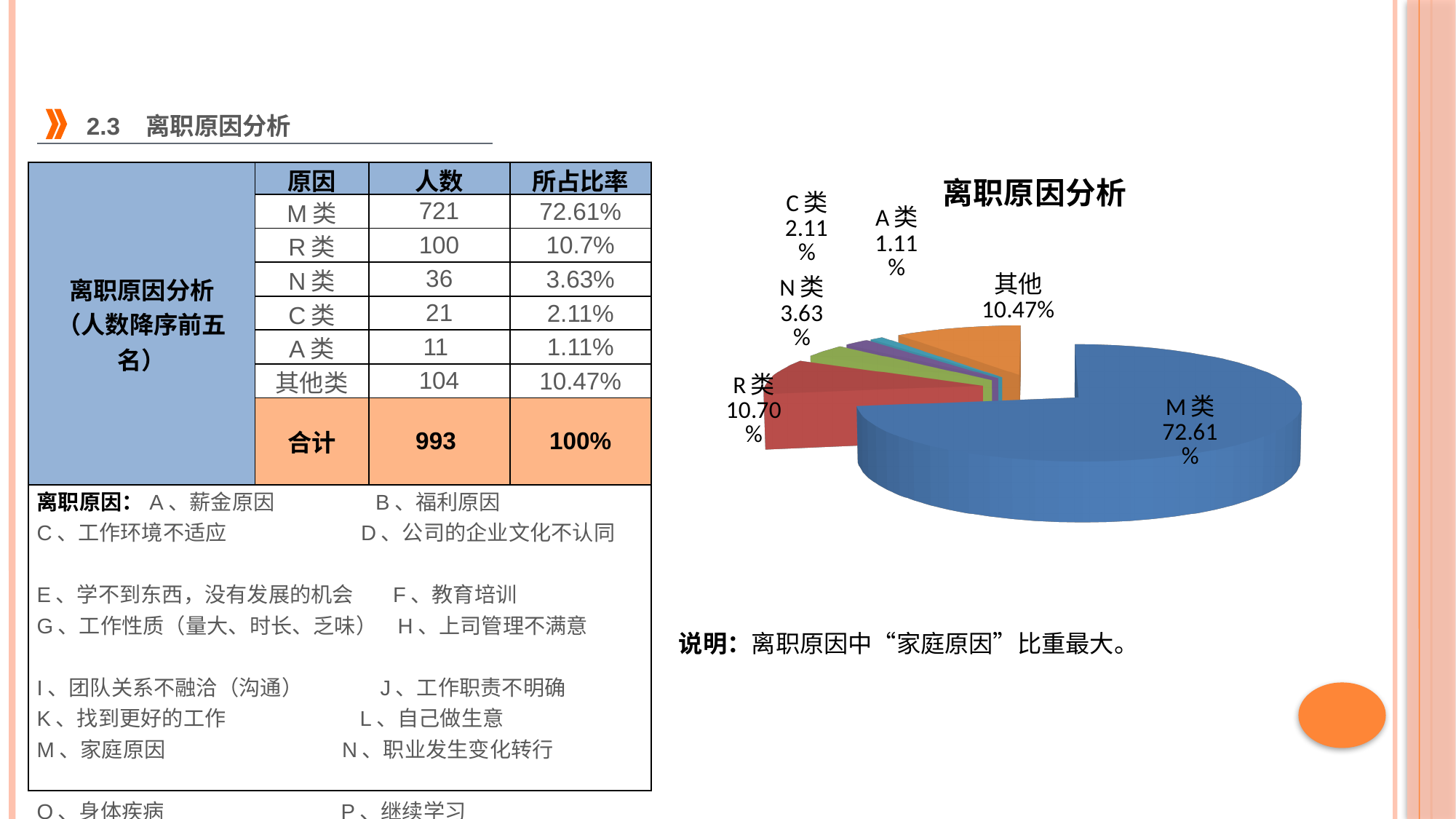

2.3   离职原因分析

[unsupported chart]

| 离职原因分析 （人数降序前五名） | 原因 | 人数 | 所占比率 |
| --- | --- | --- | --- |
|  | M类 | 721 | 72.61% |
|  | R类 | 100 | 10.7% |
|  | N类 | 36 | 3.63% |
|  | C类 | 21 | 2.11% |
|  | A类 | 11 | 1.11% |
|  | 其他类 | 104 | 10.47% |
|  | 合计 | 993 | 100% |
| 离职原因：A、薪金原因 B、福利原因 C、工作环境不适应 D、公司的企业文化不认同 E、学不到东西，没有发展的机会 F、教育培训 G、工作性质（量大、时长、乏味） H、上司管理不满意 I、团队关系不融洽（沟通） J、工作职责不明确 K、找到更好的工作 L、自己做生意 M、家庭原因 N、职业发生变化转行 O、身体疾病 P、继续学习 Q、合同期满 R、自己无法胜任此工作 |  |  |  |
说明：离职原因中“家庭原因”比重最大。